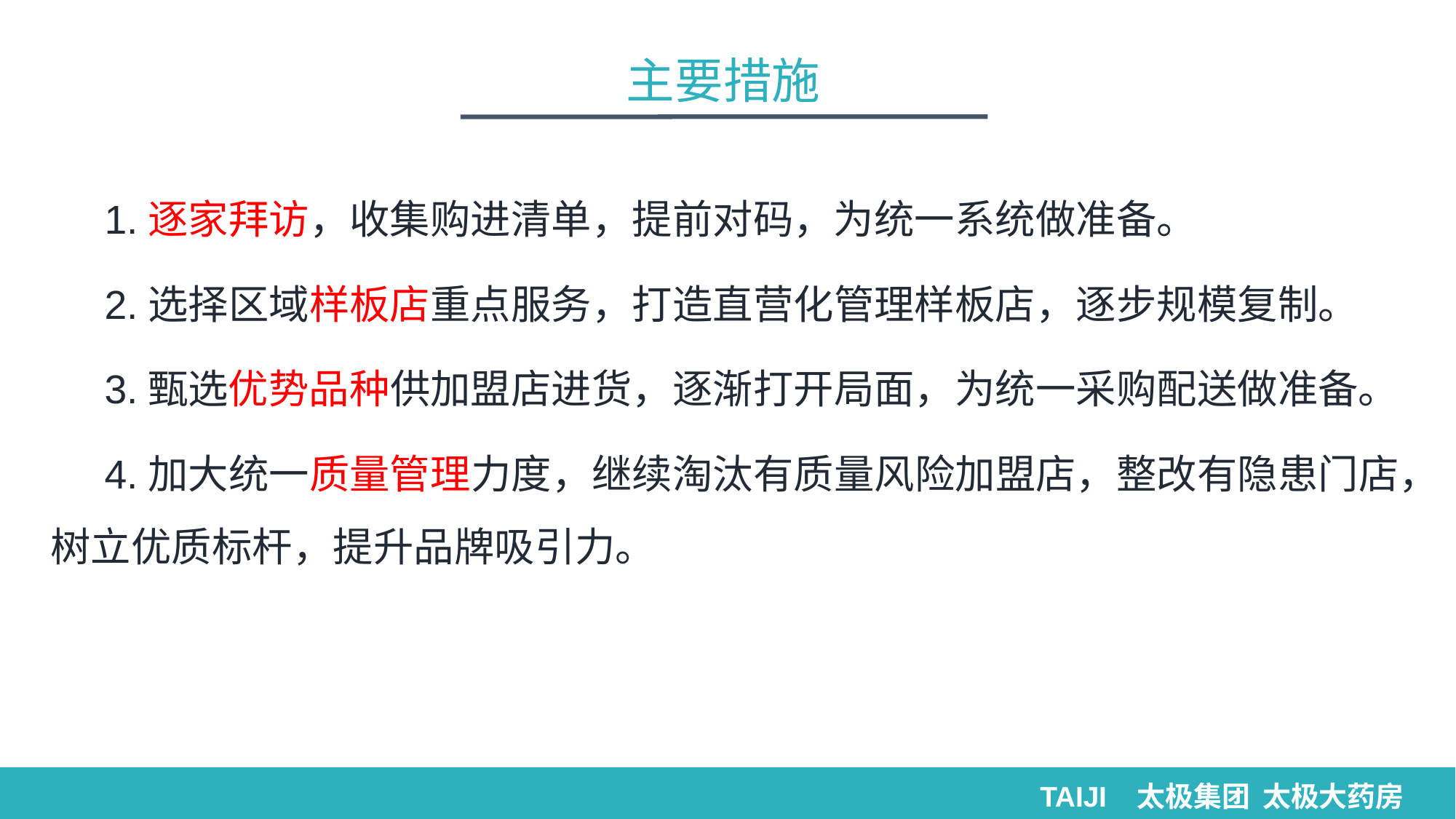

主要措施
1.逐家拜访，收集购进清单，提前对码，为统一系统做准备。
2.选择区域样板店重点服务，打造直营化管理样板店，逐步规模复制。
3.甄选优势品种供加盟店进货，逐渐打开局面，为统一采购配送做准备。
4.加大统一质量管理力度，继续淘汰有质量风险加盟店，整改有隐患门店，树立优质标杆，提升品牌吸引力。

TAIJI   太极集团  太极大药房